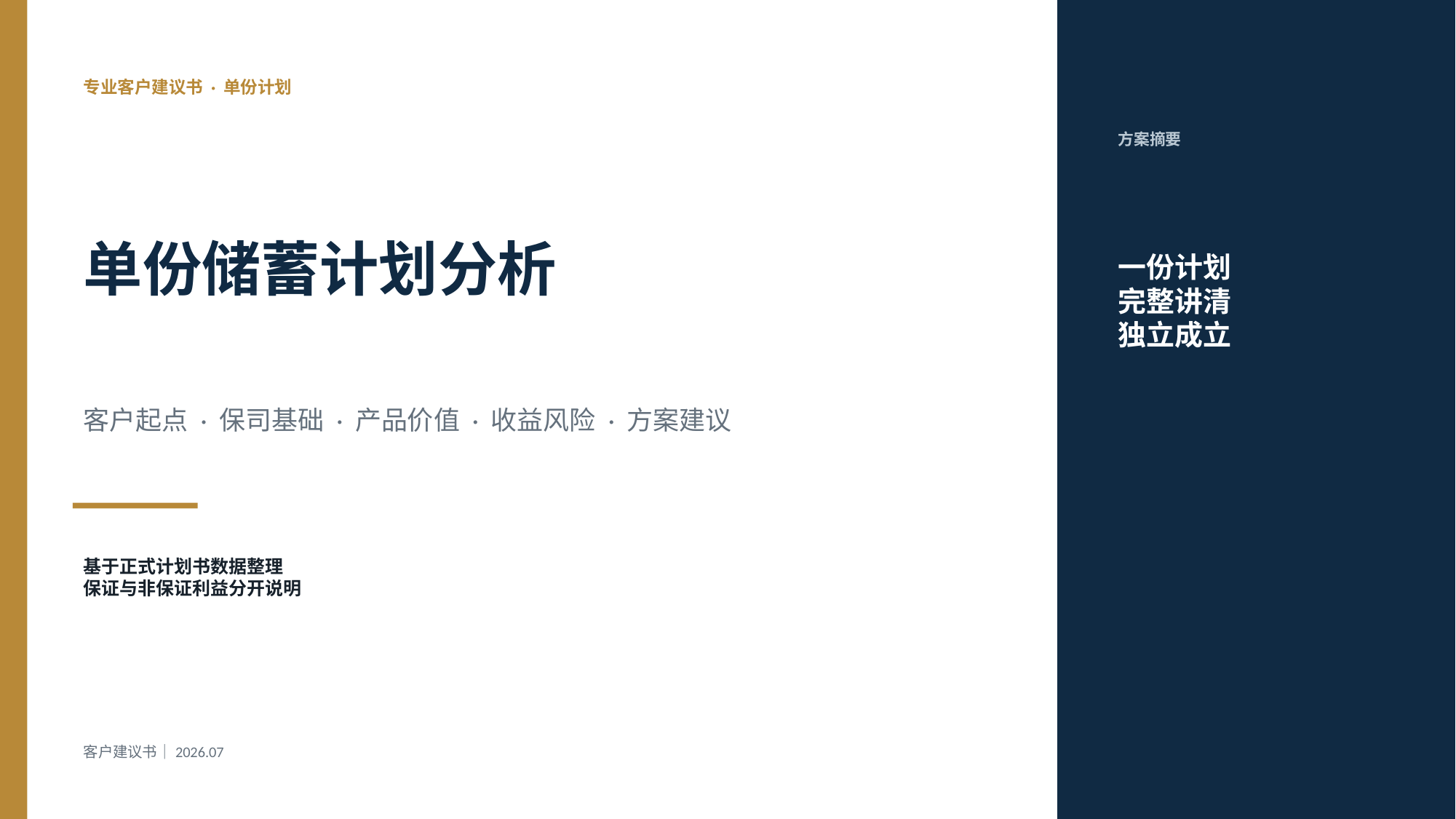

专业客户建议书 · 单份计划
方案摘要
一份计划
完整讲清
独立成立
单份储蓄计划分析
客户起点 · 保司基础 · 产品价值 · 收益风险 · 方案建议

基于正式计划书数据整理
保证与非保证利益分开说明
客户建议书｜2026.07